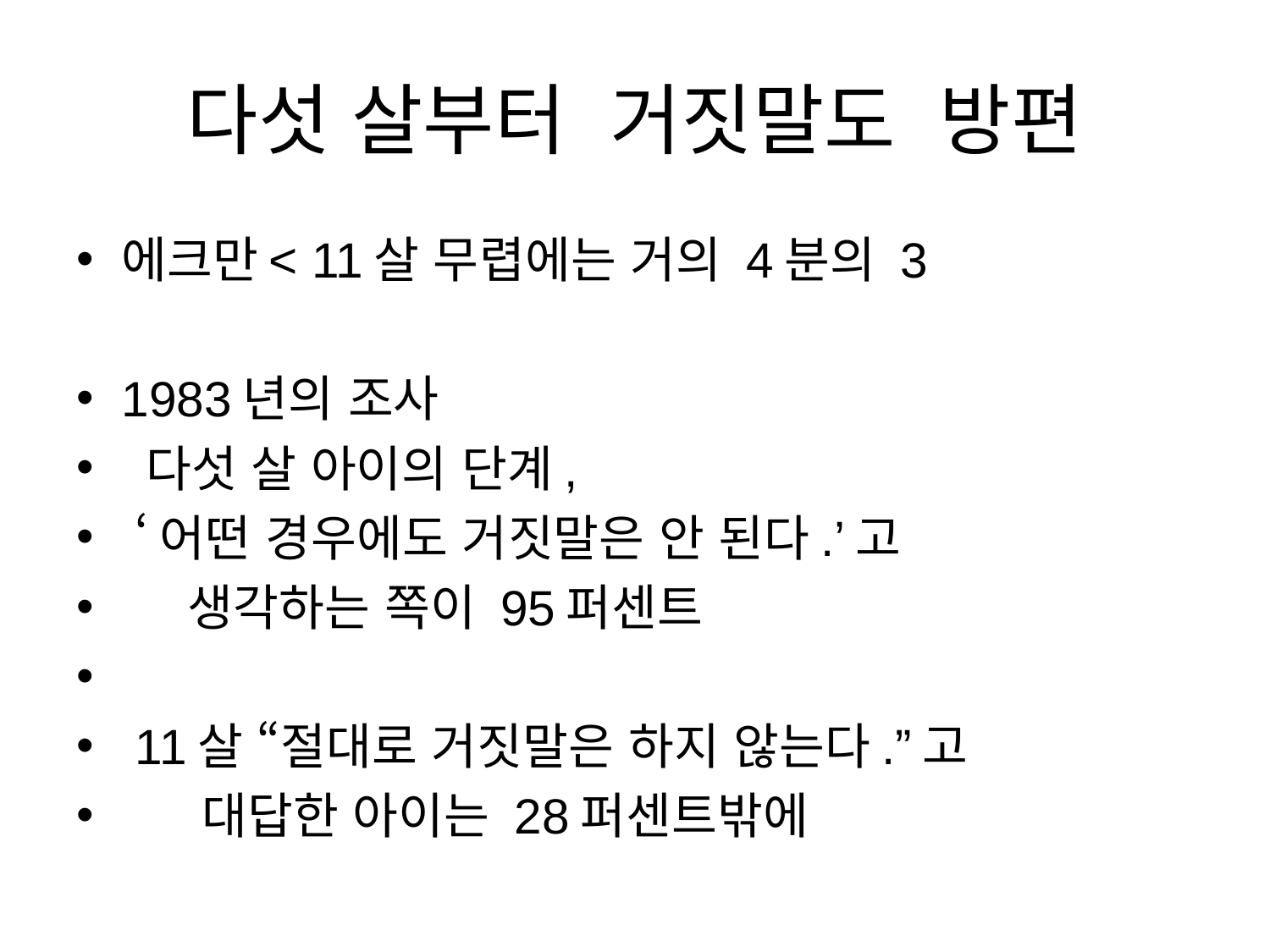

# 다섯 살부터  거짓말도  방편
에크만< 11살 무렵에는 거의 4분의 3

1983년의 조사
 다섯 살 아이의 단계,
 ‘어떤 경우에도 거짓말은 안 된다.’고
    생각하는 쪽이 95퍼센트

 11살 “절대로 거짓말은 하지 않는다.”고
     대답한 아이는 28퍼센트밖에